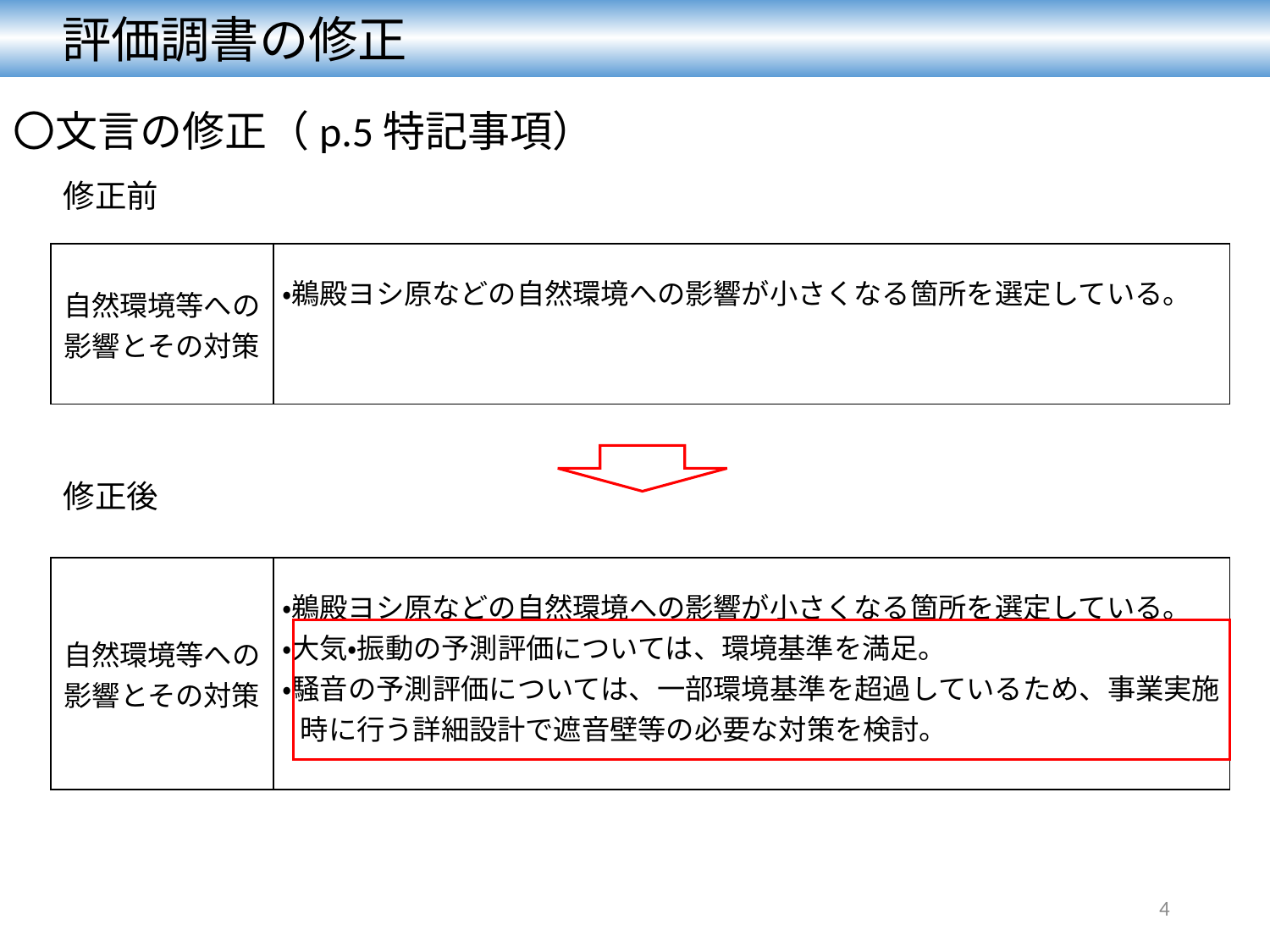

評価調書の修正
# 〇文言の修正（p.5特記事項）
修正前
| 自然環境等への 影響とその対策 | ・鵜殿ヨシ原などの自然環境への影響が小さくなる箇所を選定している。 |
| --- | --- |

修正後
| 自然環境等への 影響とその対策 | ・鵜殿ヨシ原などの自然環境への影響が小さくなる箇所を選定している。 ・大気・振動の予測評価については、環境基準を満足。 ・騒音の予測評価については、一部環境基準を超過しているため、事業実施時に行う詳細設計で遮音壁等の必要な対策を検討。 |
| --- | --- |

4